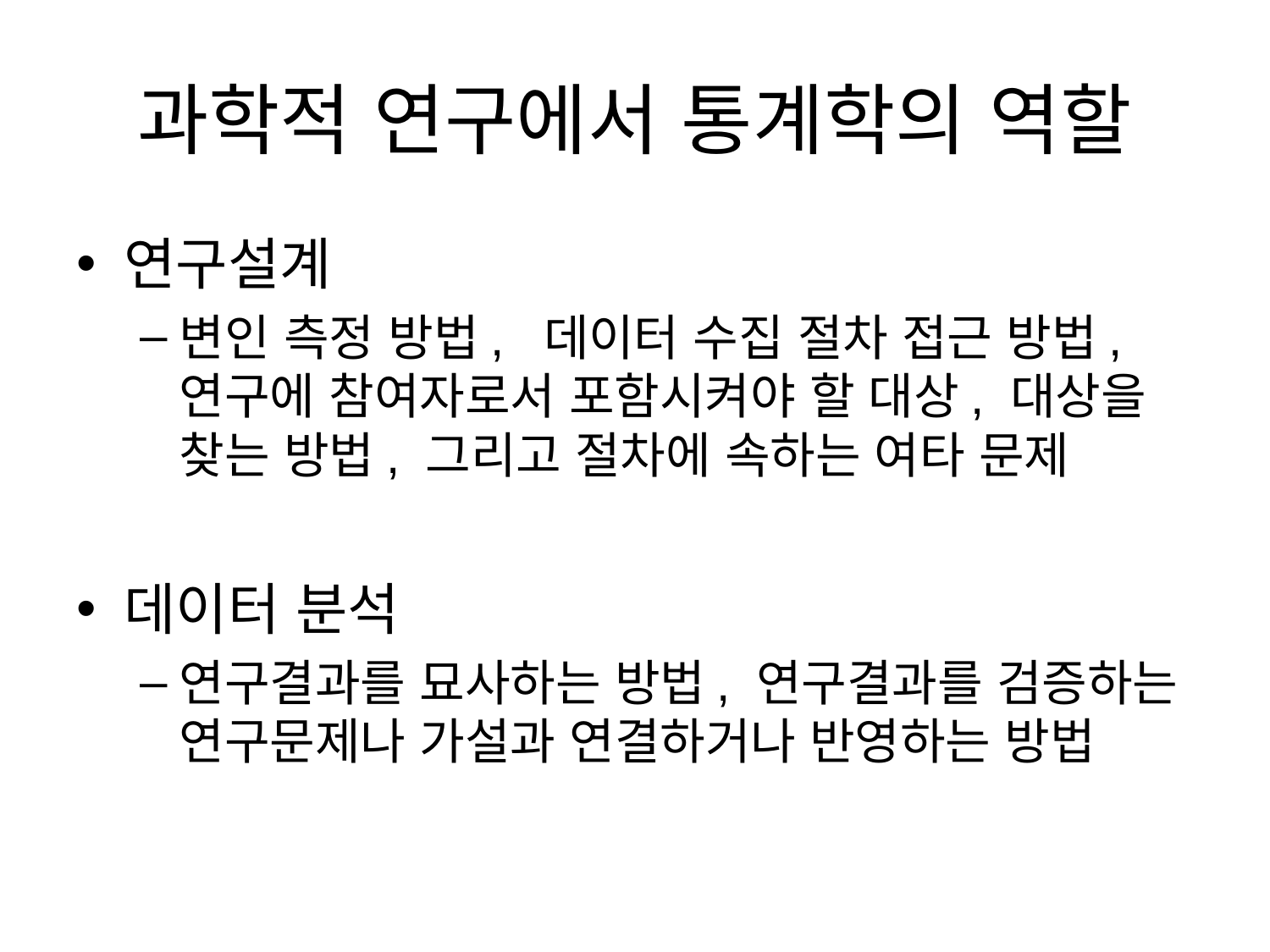

# 과학적 연구에서 통계학의 역할
연구설계
변인 측정 방법,  데이터 수집 절차 접근 방법, 연구에 참여자로서 포함시켜야 할 대상, 대상을 찾는 방법, 그리고 절차에 속하는 여타 문제

데이터 분석
연구결과를 묘사하는 방법, 연구결과를 검증하는 연구문제나 가설과 연결하거나 반영하는 방법